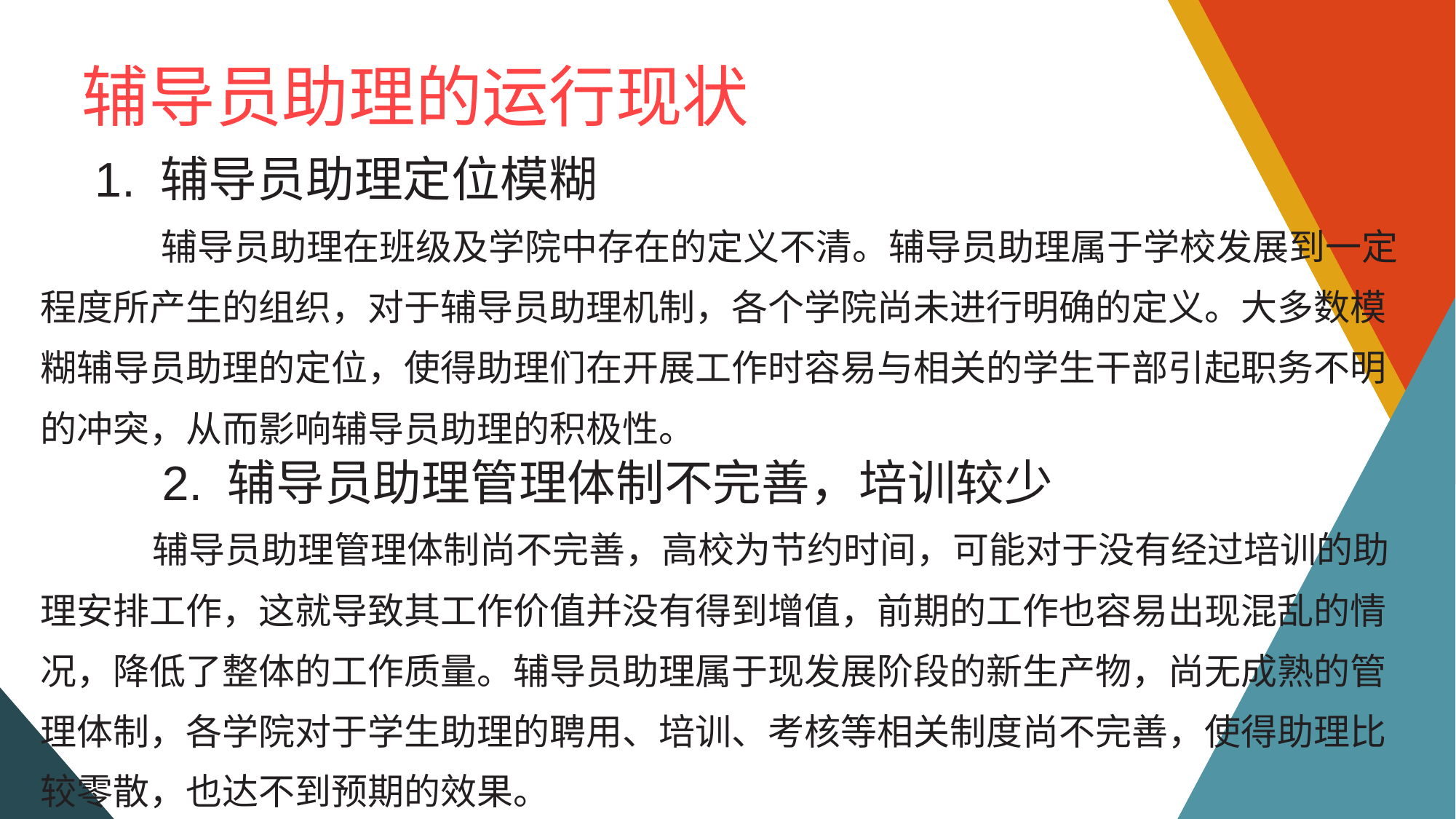

辅导员助理的运行现状
1. 辅导员助理定位模糊
       辅导员助理在班级及学院中存在的定义不清。辅导员助理属于学校发展到一定程度所产生的组织，对于辅导员助理机制，各个学院尚未进行明确的定义。大多数模糊辅导员助理的定位，使得助理们在开展工作时容易与相关的学生干部引起职务不明的冲突，从而影响辅导员助理的积极性。
     2. 辅导员助理管理体制不完善，培训较少
      辅导员助理管理体制尚不完善，高校为节约时间，可能对于没有经过培训的助理安排工作，这就导致其工作价值并没有得到增值，前期的工作也容易出现混乱的情况，降低了整体的工作质量。辅导员助理属于现发展阶段的新生产物，尚无成熟的管理体制，各学院对于学生助理的聘用、培训、考核等相关制度尚不完善，使得助理比较零散，也达不到预期的效果。